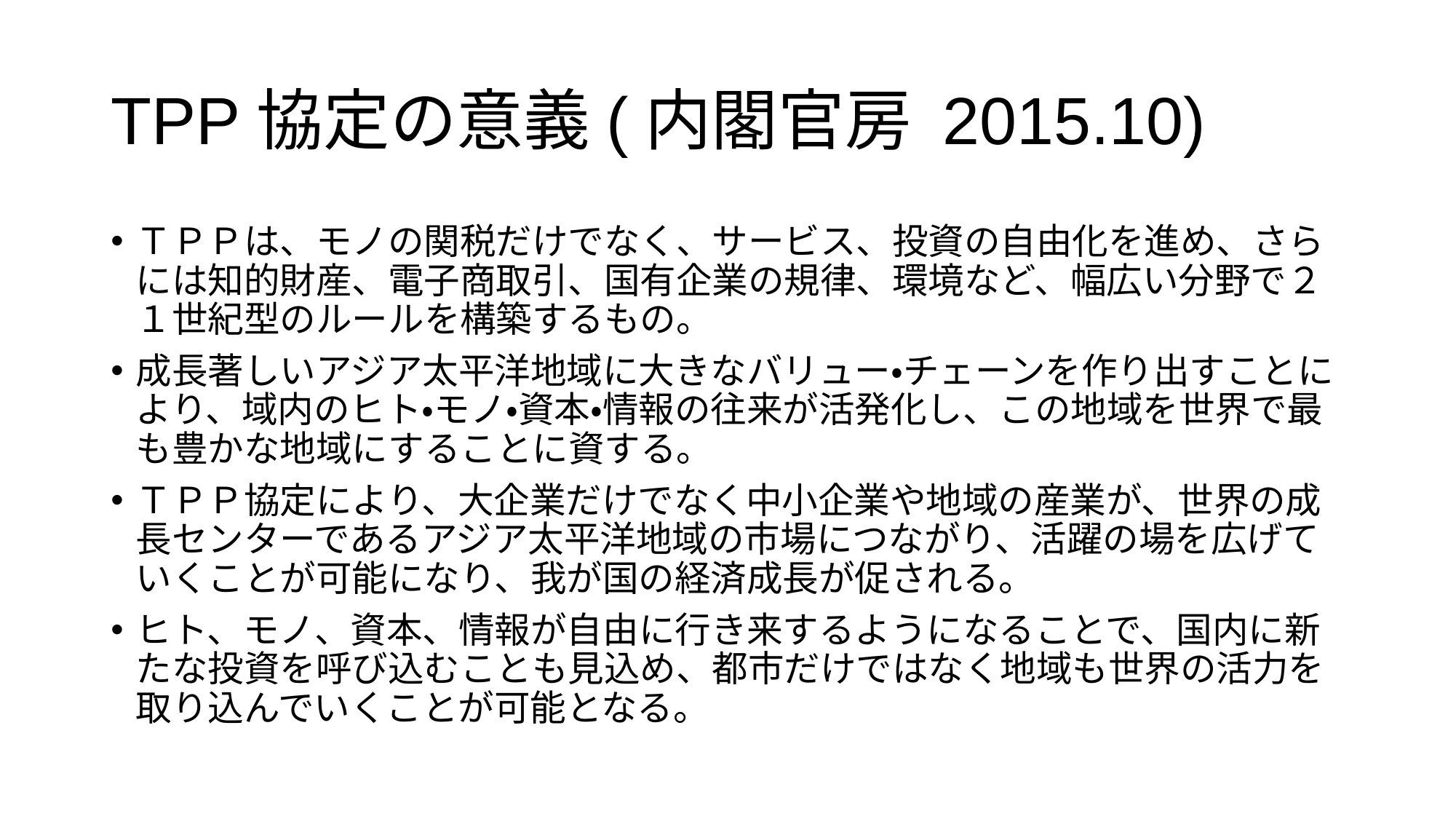

# TPP協定の意義(内閣官房 2015.10)
ＴＰＰは、モノの関税だけでなく、サービス、投資の自由化を進め、さらには知的財産、電子商取引、国有企業の規律、環境など、幅広い分野で２１世紀型のルールを構築するもの。
成長著しいアジア太平洋地域に大きなバリュー・チェーンを作り出すことにより、域内のヒト・モノ・資本・情報の往来が活発化し、この地域を世界で最も豊かな地域にすることに資する。
ＴＰＰ協定により、大企業だけでなく中小企業や地域の産業が、世界の成長センターであるアジア太平洋地域の市場につながり、活躍の場を広げていくことが可能になり、我が国の経済成長が促される。
ヒト、モノ、資本、情報が自由に行き来するようになることで、国内に新たな投資を呼び込むことも見込め、都市だけではなく地域も世界の活力を取り込んでいくことが可能となる。